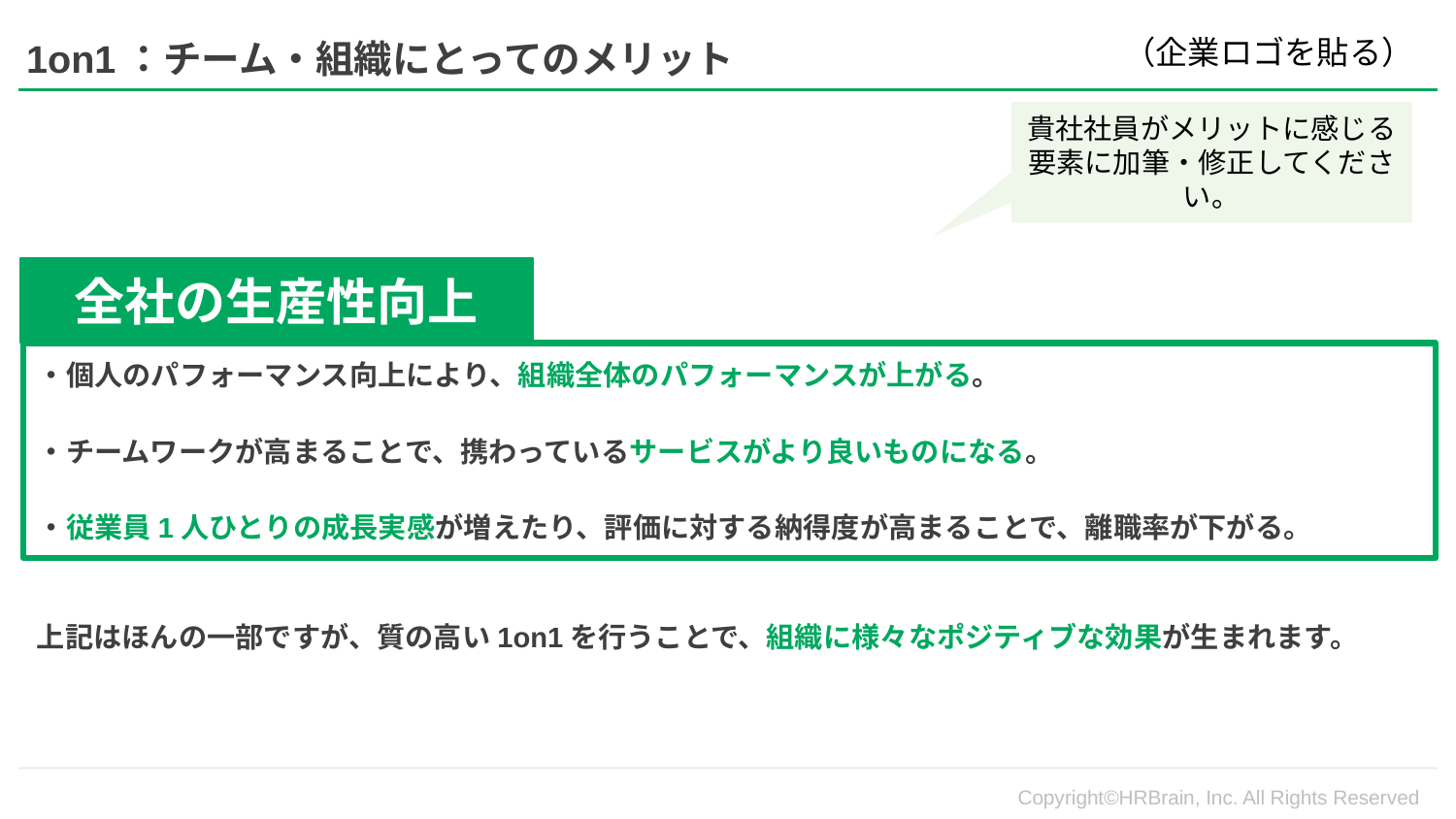

（企業ロゴを貼る）
1on1：チーム・組織にとってのメリット
貴社社員がメリットに感じる要素に加筆・修正してください。
全社の生産性向上
・個人のパフォーマンス向上により、組織全体のパフォーマンスが上がる。

・チームワークが高まることで、携わっているサービスがより良いものになる。

・従業員1人ひとりの成長実感が増えたり、評価に対する納得度が高まることで、離職率が下がる。
上記はほんの一部ですが、質の高い1on1を行うことで、組織に様々なポジティブな効果が生まれます。

Copyright©HRBrain, Inc. All Rights Reserved